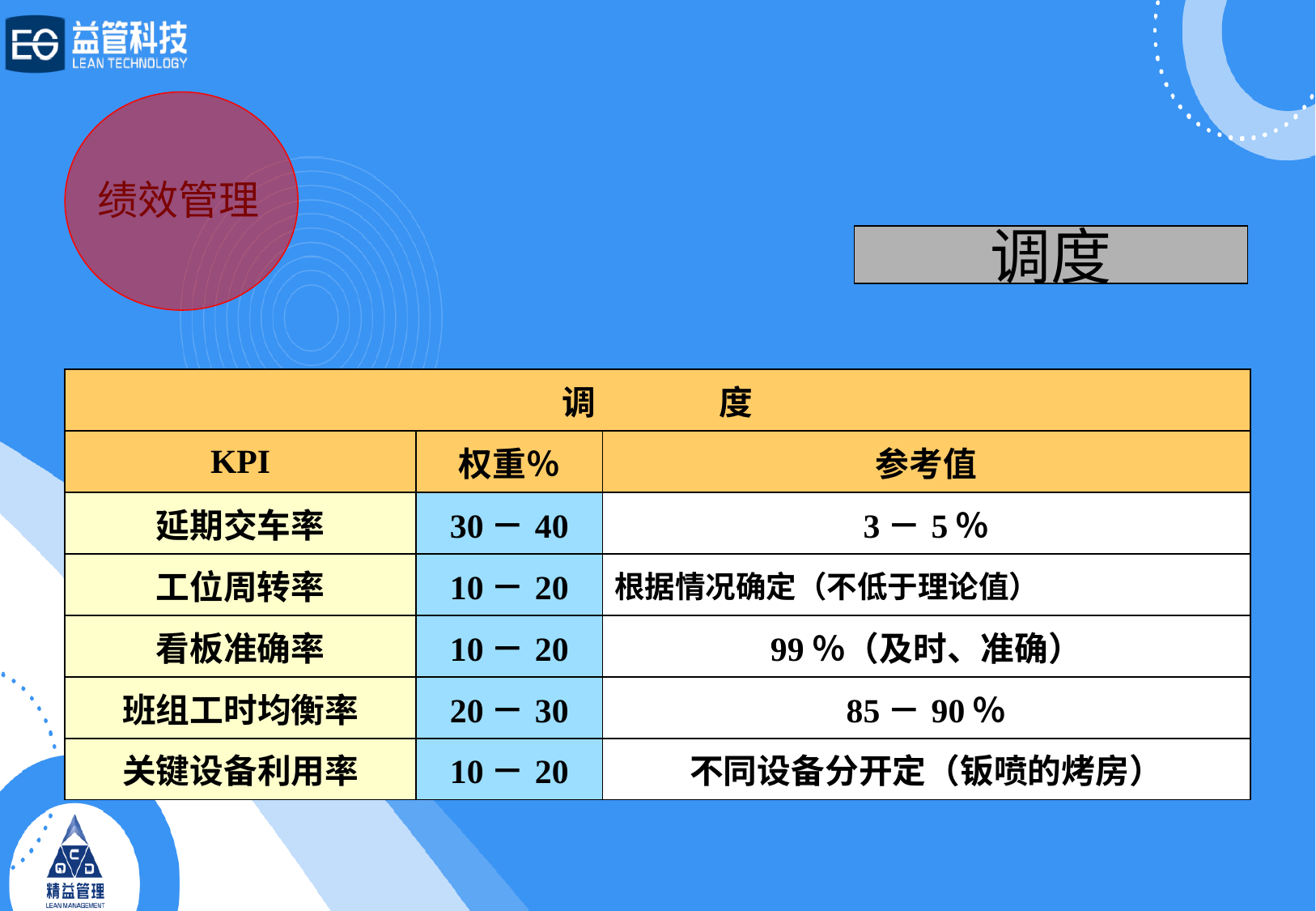

绩效管理
调度
| 调 度 |  |  |
| --- | --- | --- |
| KPI | 权重％ | 参考值 |
| 延期交车率 | 30－40 | 3－5％ |
| 工位周转率 | 10－20 | 根据情况确定（不低于理论值） |
| 看板准确率 | 10－20 | 99％（及时、准确） |
| 班组工时均衡率 | 20－30 | 85－90％ |
| 关键设备利用率 | 10－20 | 不同设备分开定（钣喷的烤房） |